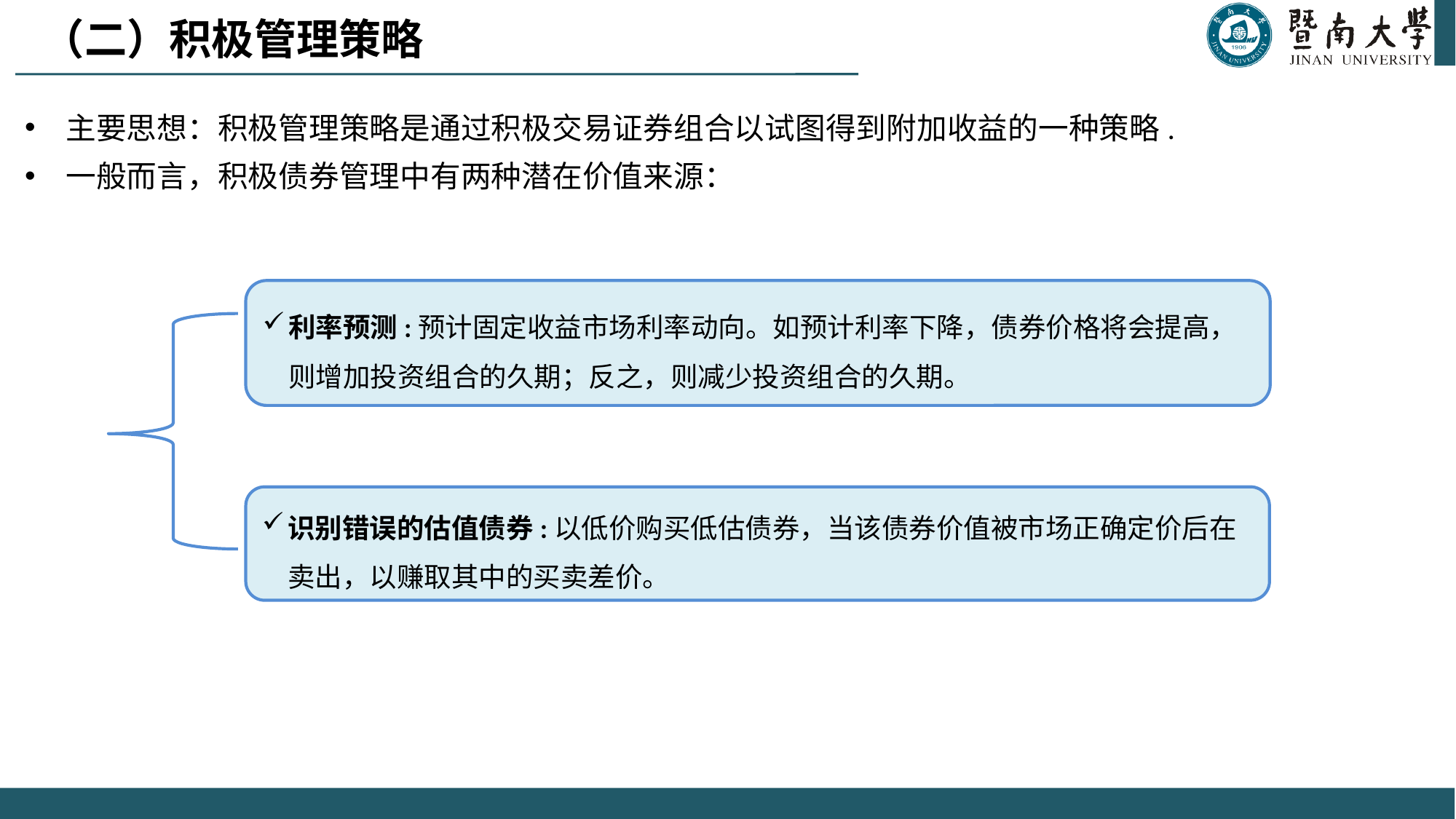

# （二）积极管理策略
主要思想：积极管理策略是通过积极交易证券组合以试图得到附加收益的一种策略.
一般而言，积极债券管理中有两种潜在价值来源：

利率预测:预计固定收益市场利率动向。如预计利率下降，债券价格将会提高，则增加投资组合的久期；反之，则减少投资组合的久期。

识别错误的估值债券:以低价购买低估债券，当该债券价值被市场正确定价后在卖出，以赚取其中的买卖差价。